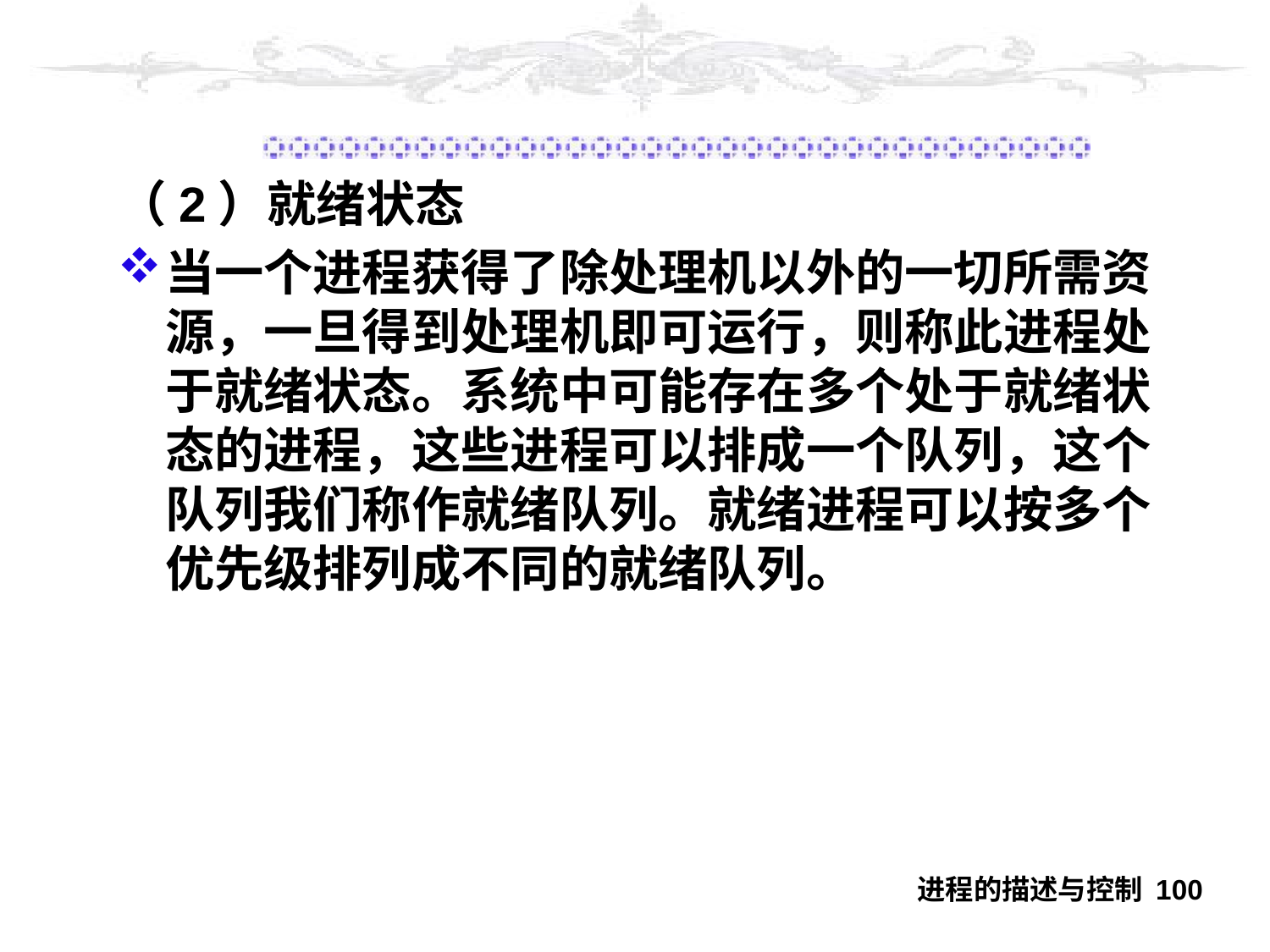

#
（2）就绪状态
当一个进程获得了除处理机以外的一切所需资源，一旦得到处理机即可运行，则称此进程处于就绪状态。系统中可能存在多个处于就绪状态的进程，这些进程可以排成一个队列，这个队列我们称作就绪队列。就绪进程可以按多个优先级排列成不同的就绪队列。